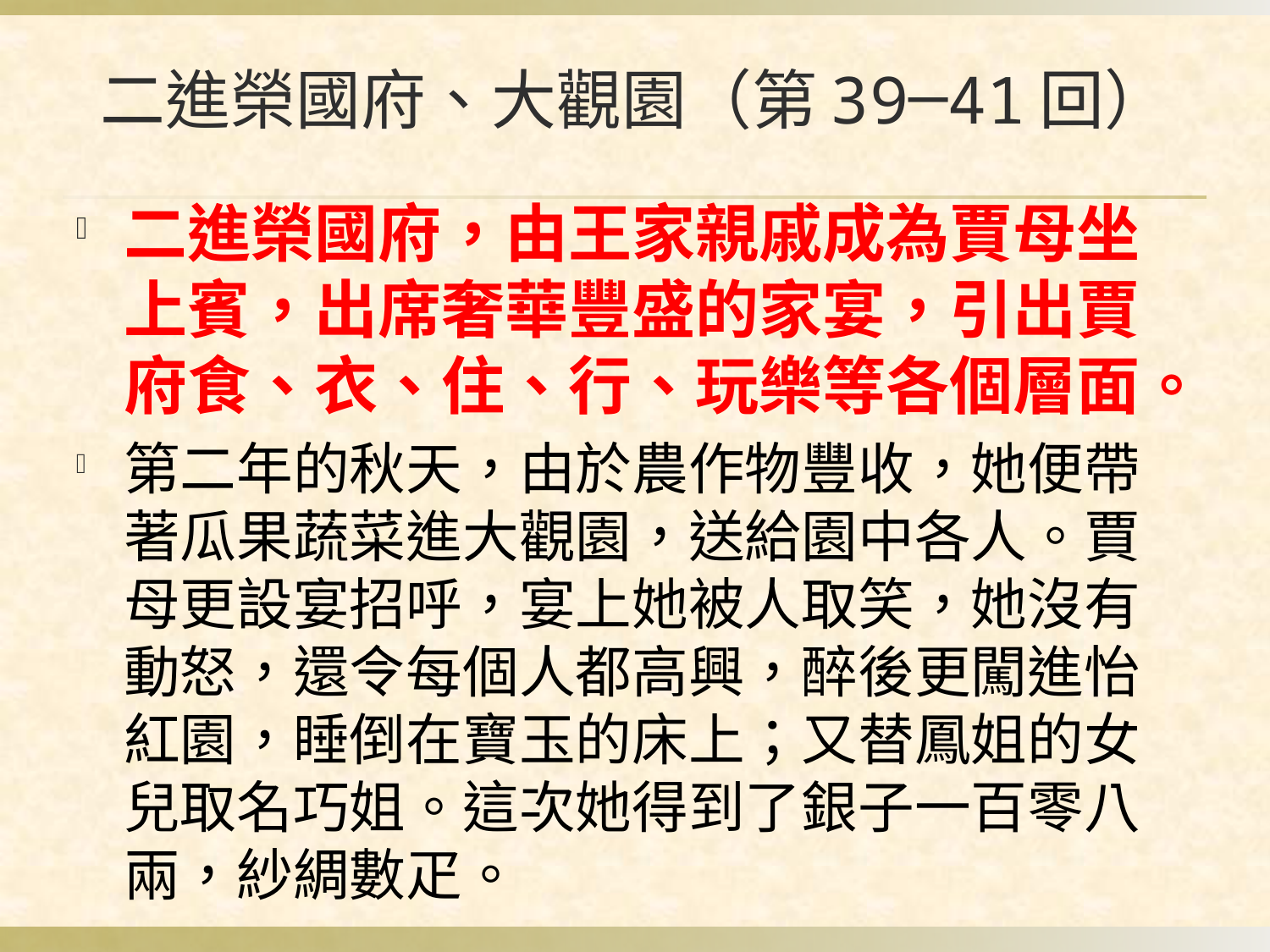

# 二進榮國府、大觀園（第39─41回）
二進榮國府，由王家親戚成為賈母坐上賓，出席奢華豐盛的家宴，引出賈府食、衣、住、行、玩樂等各個層面。
第二年的秋天，由於農作物豐收，她便帶著瓜果蔬菜進大觀園，送給園中各人。賈母更設宴招呼，宴上她被人取笑，她沒有動怒，還令每個人都高興，醉後更闖進怡紅園，睡倒在寶玉的床上；又替鳳姐的女兒取名巧姐。這次她得到了銀子一百零八兩，紗綢數疋。